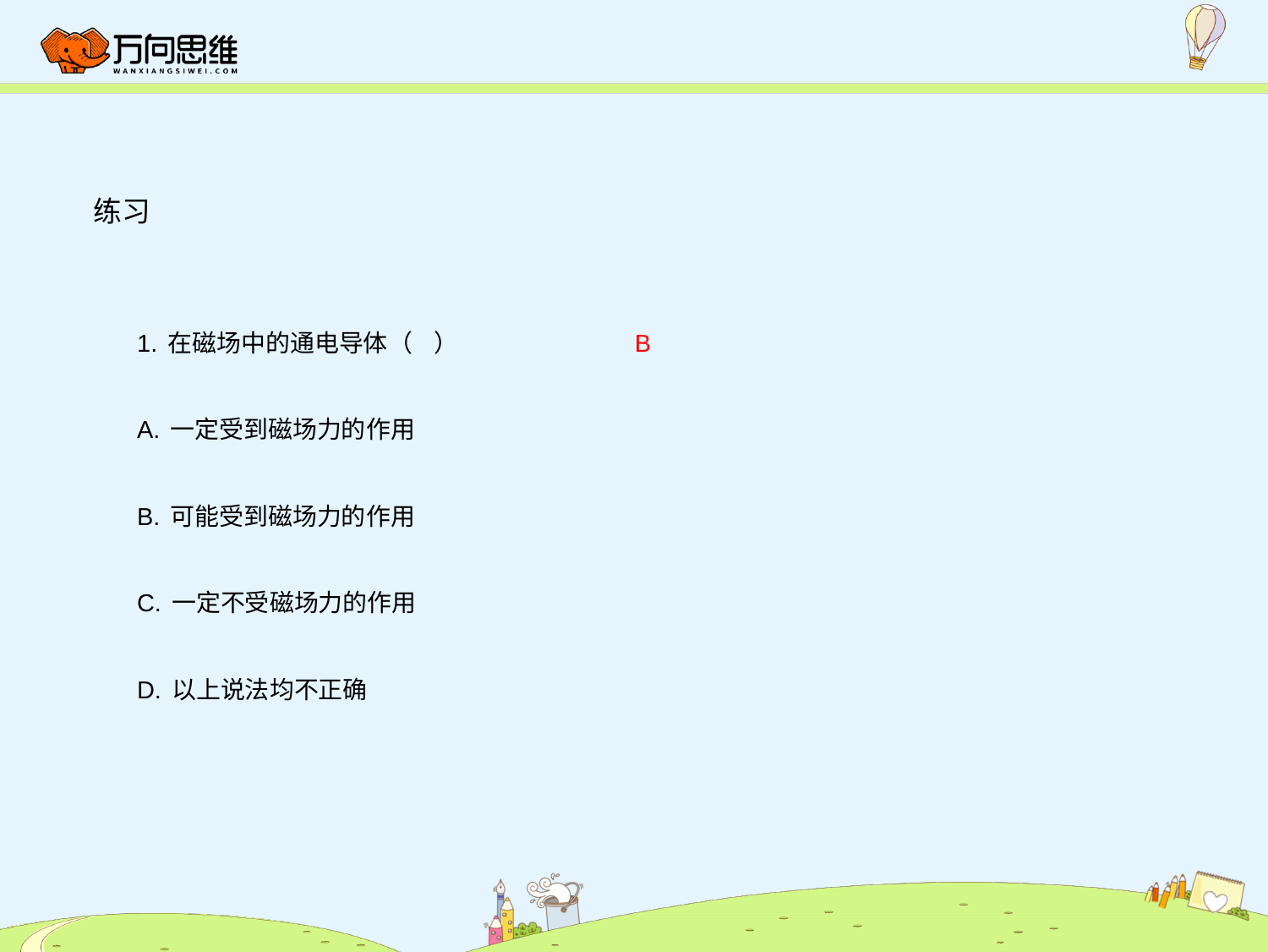

练习
B
1.在磁场中的通电导体（    ）
A.一定受到磁场力的作用
B.可能受到磁场力的作用
C.一定不受磁场力的作用
D.以上说法均不正确